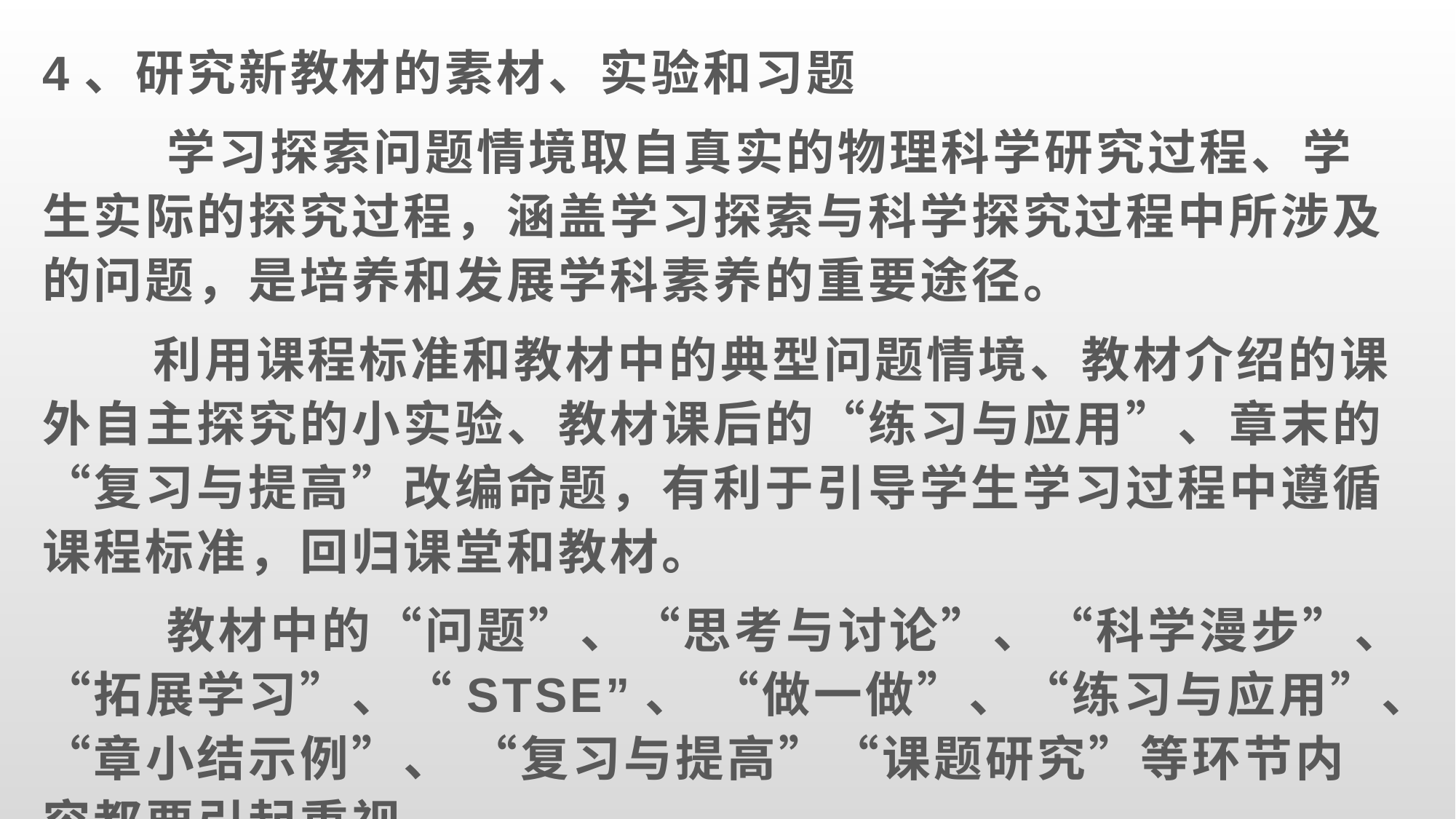

4、研究新教材的素材、实验和习题
        学习探索问题情境取自真实的物理科学研究过程、学生实际的探究过程，涵盖学习探索与科学探究过程中所涉及的问题，是培养和发展学科素养的重要途径。
       利用课程标准和教材中的典型问题情境、教材介绍的课外自主探究的小实验、教材课后的“练习与应用”、章末的“复习与提高”改编命题，有利于引导学生学习过程中遵循课程标准，回归课堂和教材。
        教材中的“问题”、“思考与讨论”、“科学漫步”、“拓展学习”、“STSE”、 “做一做”、“练习与应用”、“章小结示例”、 “复习与提高”“课题研究”等环节内容都要引起重视。